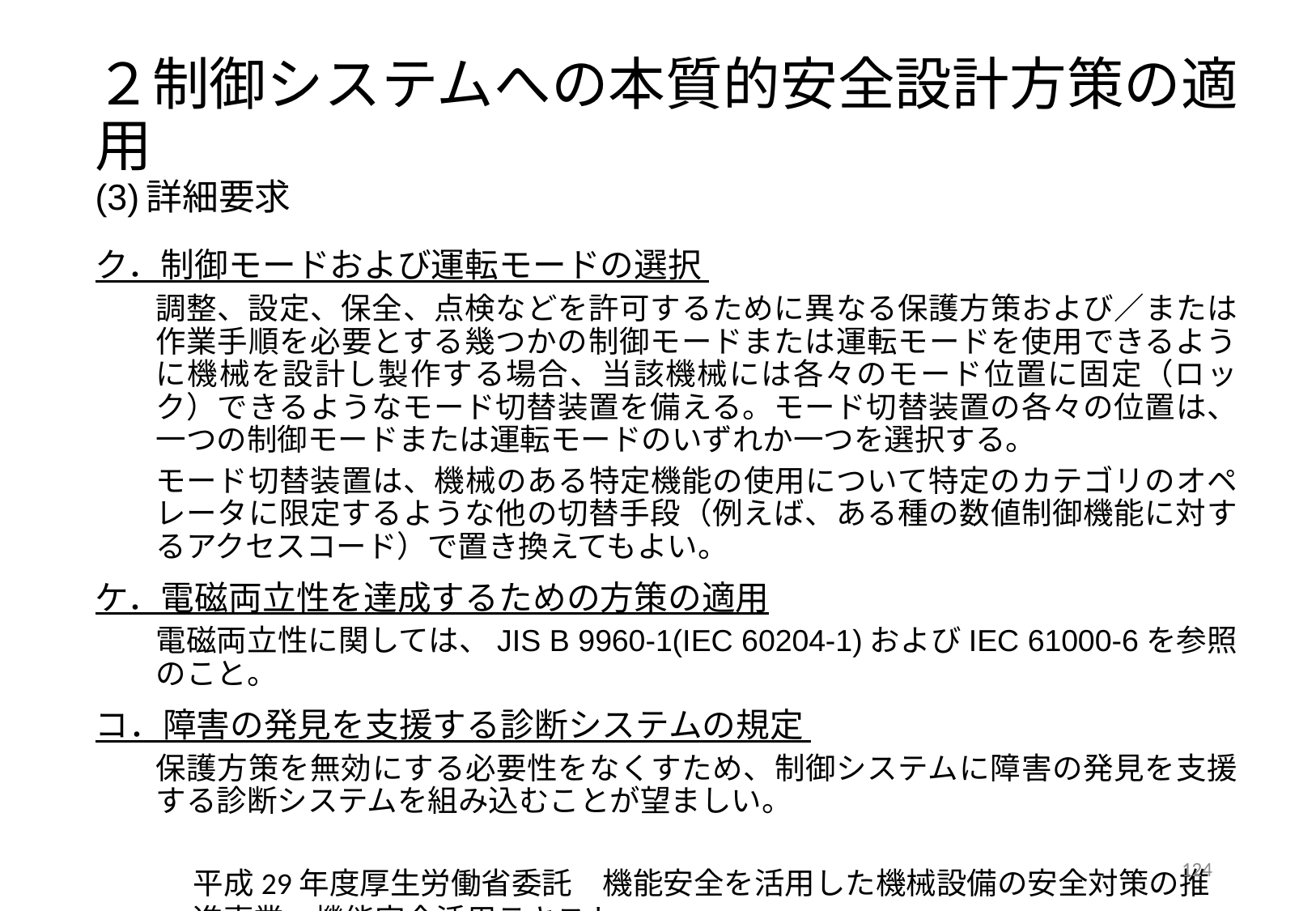

# ２制御システムへの本質的安全設計方策の適用 (3)詳細要求
ク．制御モードおよび運転モードの選択
調整、設定、保全、点検などを許可するために異なる保護方策および／または作業手順を必要とする幾つかの制御モードまたは運転モードを使用できるように機械を設計し製作する場合、当該機械には各々のモード位置に固定（ロック）できるようなモード切替装置を備える。モード切替装置の各々の位置は、一つの制御モードまたは運転モードのいずれか一つを選択する。
モード切替装置は、機械のある特定機能の使用について特定のカテゴリのオペレータに限定するような他の切替手段（例えば、ある種の数値制御機能に対するアクセスコード）で置き換えてもよい。
ケ．電磁両立性を達成するための方策の適用
電磁両立性に関しては、JIS B 9960-1(IEC 60204-1)およびIEC 61000-6を参照のこと。
コ．障害の発見を支援する診断システムの規定
保護方策を無効にする必要性をなくすため、制御システムに障害の発見を支援する診断システムを組み込むことが望ましい。
124
平成29年度厚生労働省委託　機能安全を活用した機械設備の安全対策の推進事業　機能安全活用テキスト